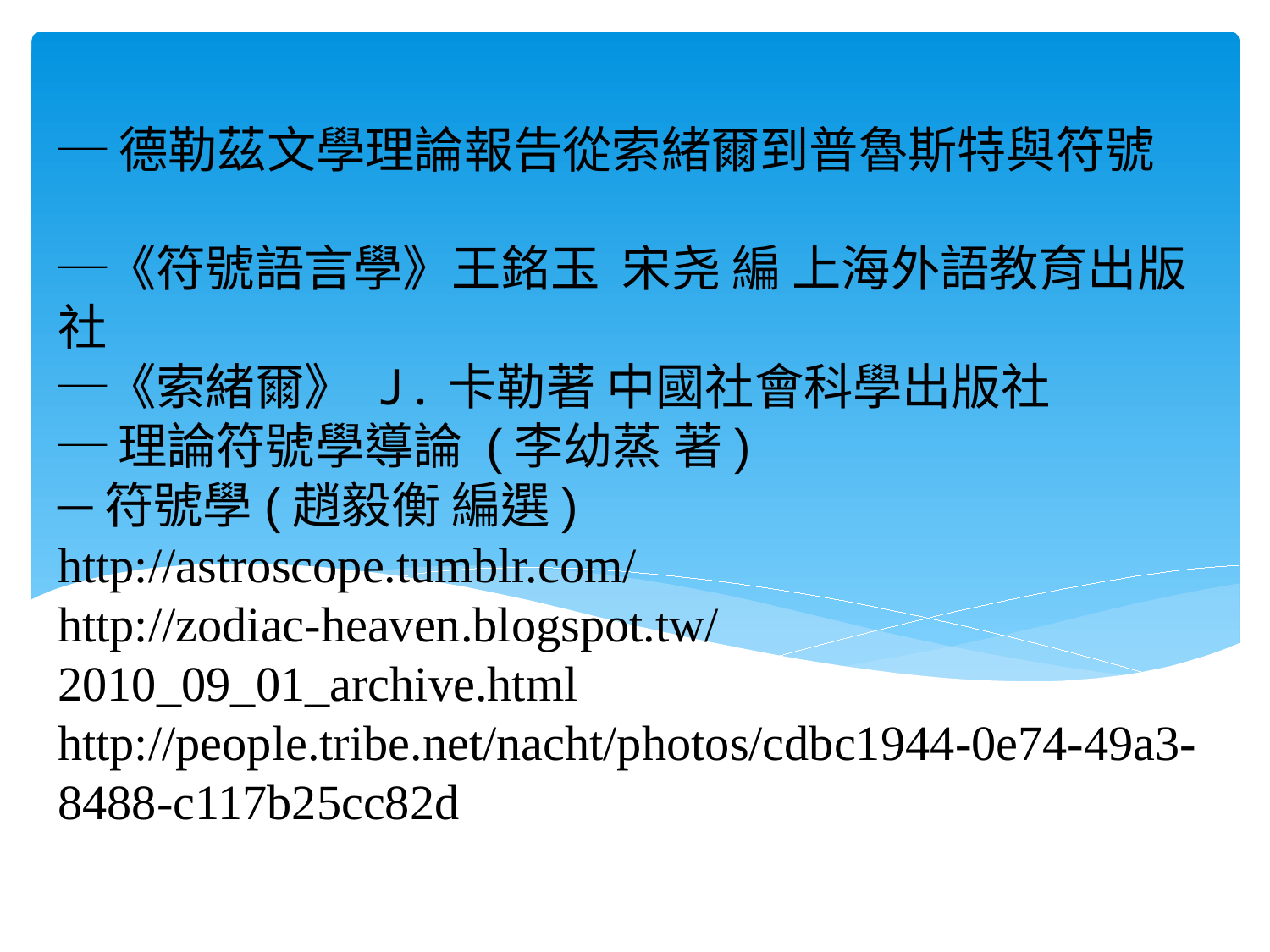

# ─德勒茲文學理論報告從索緒爾到普魯斯特與符號 ─《符號語言學》王銘玉  宋尧 編 上海外語教育出版社 ─《索緒爾》 J.卡勒著 中國社會科學出版社 ─ 理論符號學導論 (李幼蒸 著) ─符號學(趙毅衡 編選) http://astroscope.tumblr.com/ http://zodiac-heaven.blogspot.tw/2010_09_01_archive.html http://people.tribe.net/nacht/photos/cdbc1944-0e74-49a3-8488-c117b25cc82d